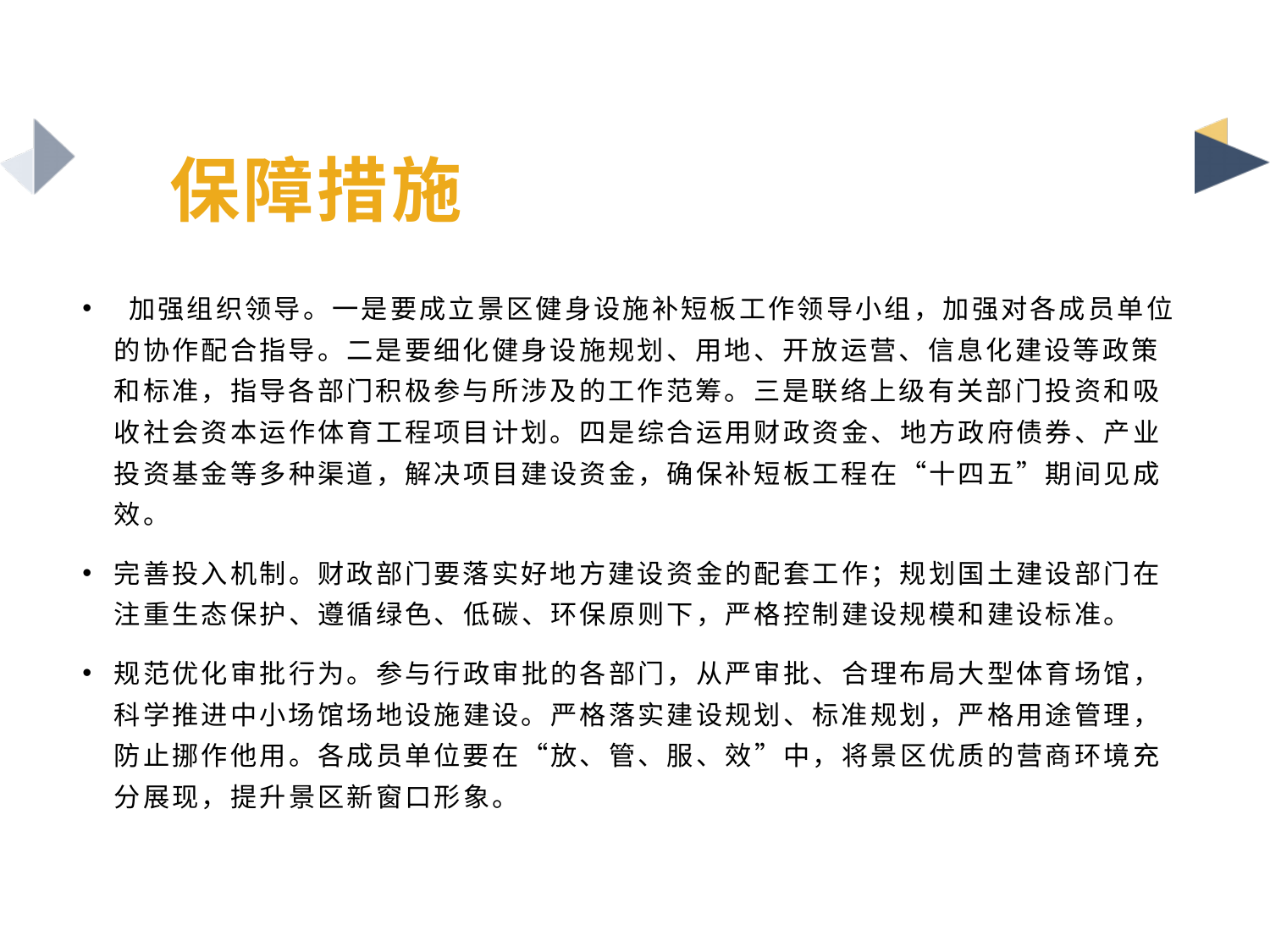

# 保障措施
 加强组织领导。一是要成立景区健身设施补短板工作领导小组，加强对各成员单位的协作配合指导。二是要细化健身设施规划、用地、开放运营、信息化建设等政策和标准，指导各部门积极参与所涉及的工作范筹。三是联络上级有关部门投资和吸收社会资本运作体育工程项目计划。四是综合运用财政资金、地方政府债券、产业投资基金等多种渠道，解决项目建设资金，确保补短板工程在“十四五”期间见成效。
完善投入机制。财政部门要落实好地方建设资金的配套工作；规划国土建设部门在注重生态保护、遵循绿色、低碳、环保原则下，严格控制建设规模和建设标准。
规范优化审批行为。参与行政审批的各部门，从严审批、合理布局大型体育场馆，科学推进中小场馆场地设施建设。严格落实建设规划、标准规划，严格用途管理，防止挪作他用。各成员单位要在“放、管、服、效”中，将景区优质的营商环境充分展现，提升景区新窗口形象。